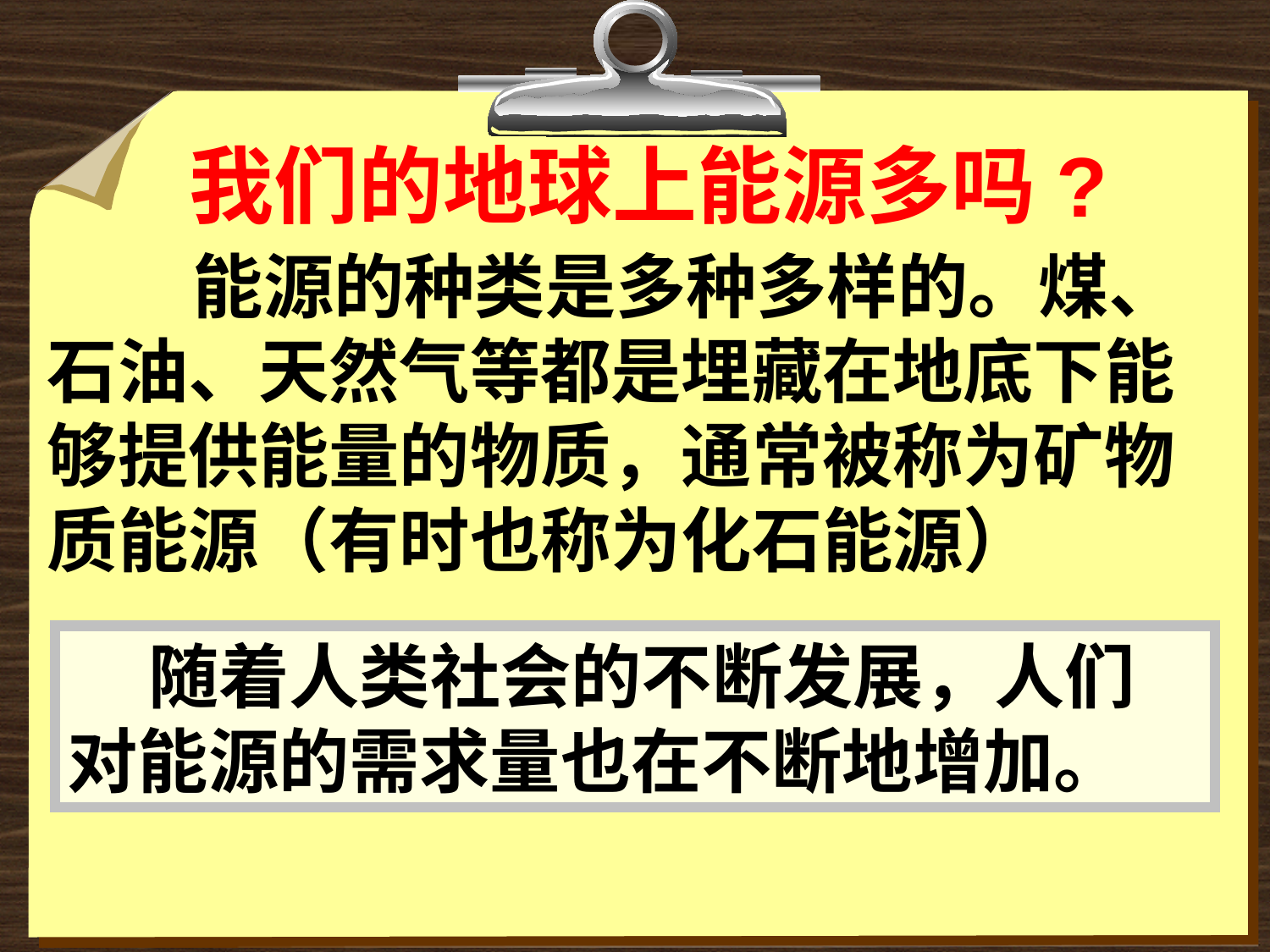

我们的地球上能源多吗?
        能源的种类是多种多样的。煤、石油、天然气等都是埋藏在地底下能够提供能量的物质，通常被称为矿物质能源（有时也称为化石能源）
    随着人类社会的不断发展，人们对能源的需求量也在不断地增加。